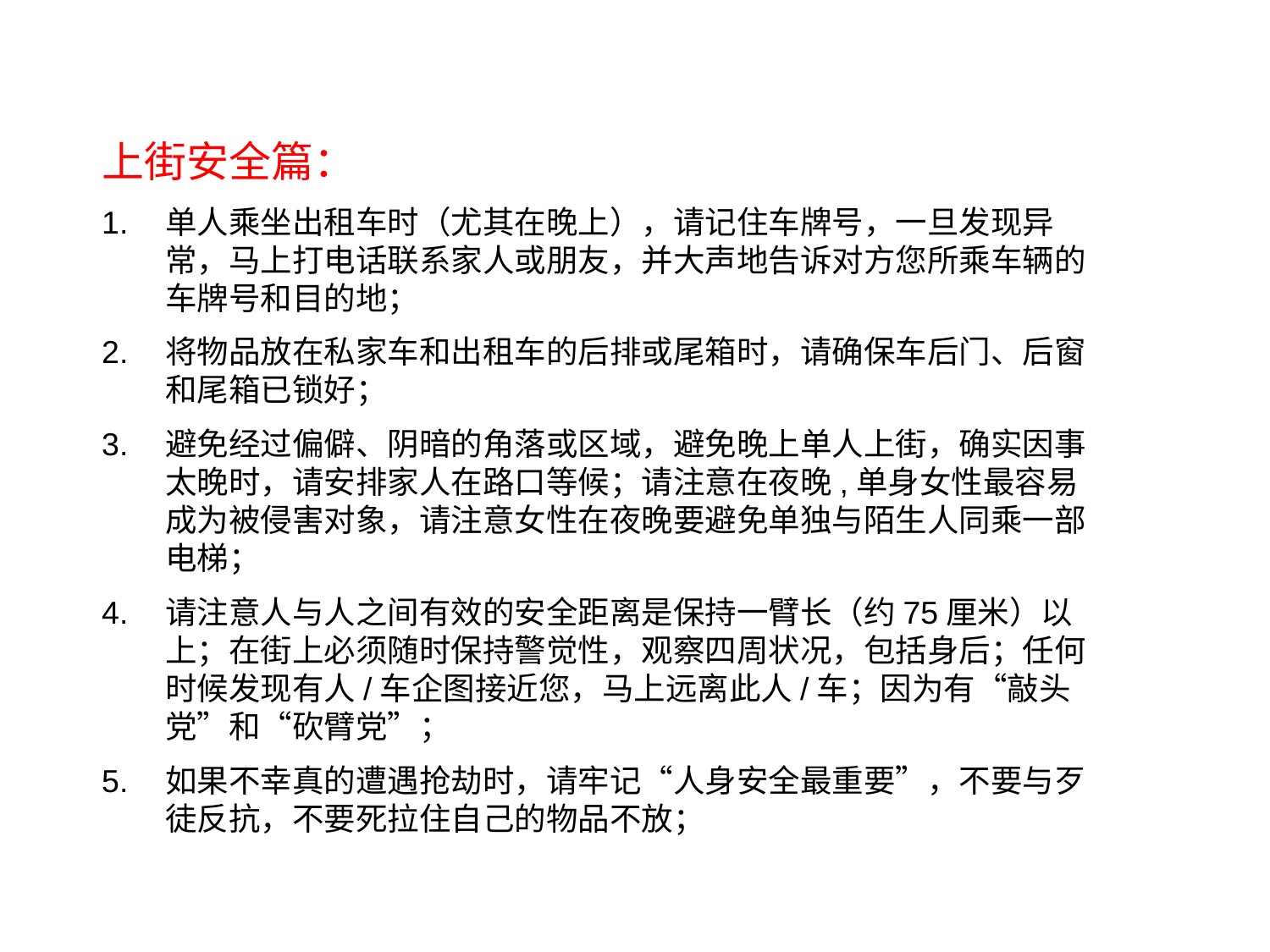

上街安全篇：
单人乘坐出租车时（尤其在晚上），请记住车牌号，一旦发现异常，马上打电话联系家人或朋友，并大声地告诉对方您所乘车辆的车牌号和目的地；
将物品放在私家车和出租车的后排或尾箱时，请确保车后门、后窗和尾箱已锁好；
避免经过偏僻、阴暗的角落或区域，避免晚上单人上街，确实因事太晚时，请安排家人在路口等候；请注意在夜晚,单身女性最容易成为被侵害对象，请注意女性在夜晚要避免单独与陌生人同乘一部电梯；
请注意人与人之间有效的安全距离是保持一臂长（约75厘米）以上；在街上必须随时保持警觉性，观察四周状况，包括身后；任何时候发现有人/车企图接近您，马上远离此人/车；因为有“敲头党”和“砍臂党”；
如果不幸真的遭遇抢劫时，请牢记“人身安全最重要”，不要与歹徒反抗，不要死拉住自己的物品不放；